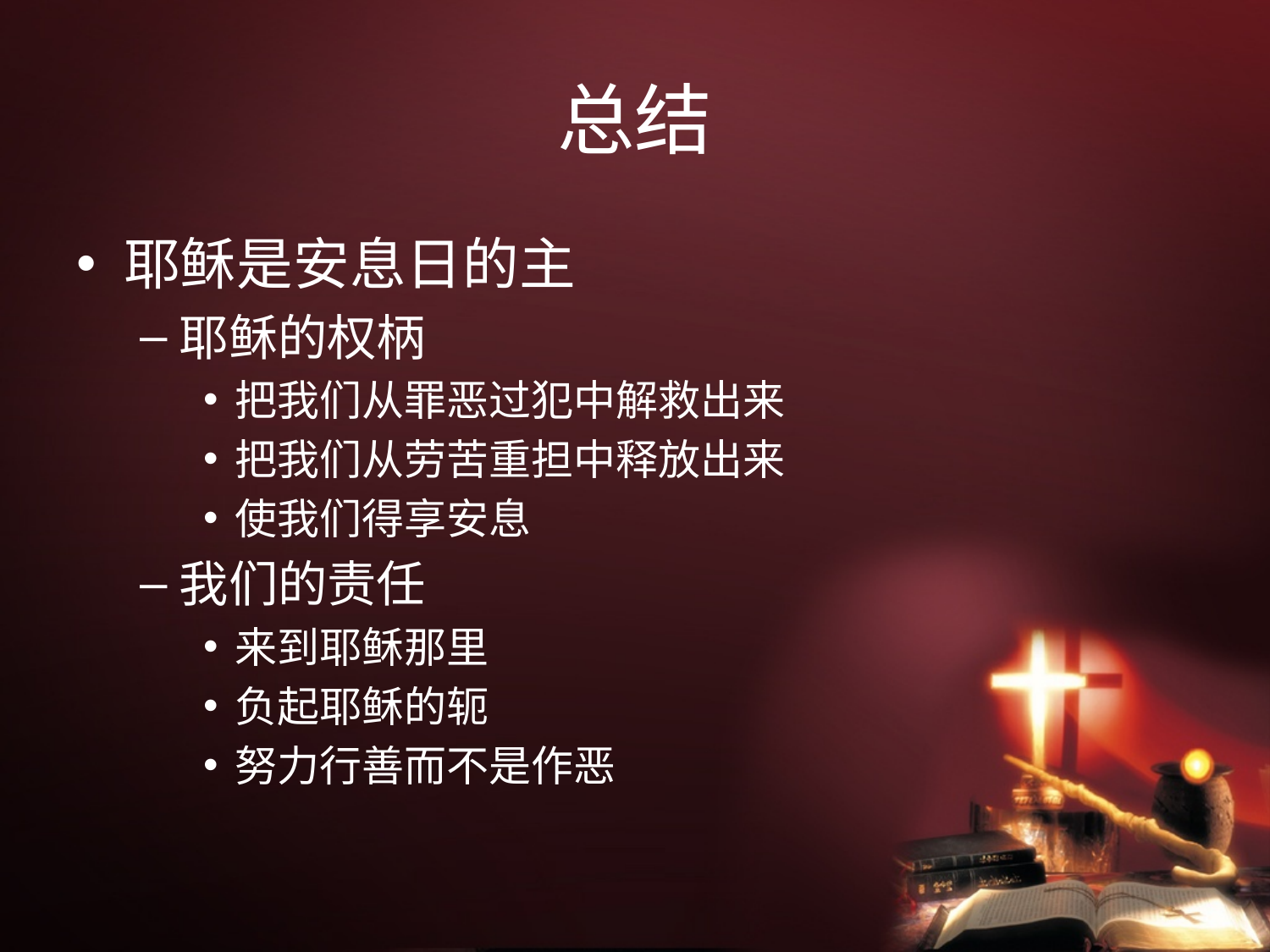

# 总结
耶稣是安息日的主
耶稣的权柄
把我们从罪恶过犯中解救出来
把我们从劳苦重担中释放出来
使我们得享安息
我们的责任
来到耶稣那里
负起耶稣的轭
努力行善而不是作恶